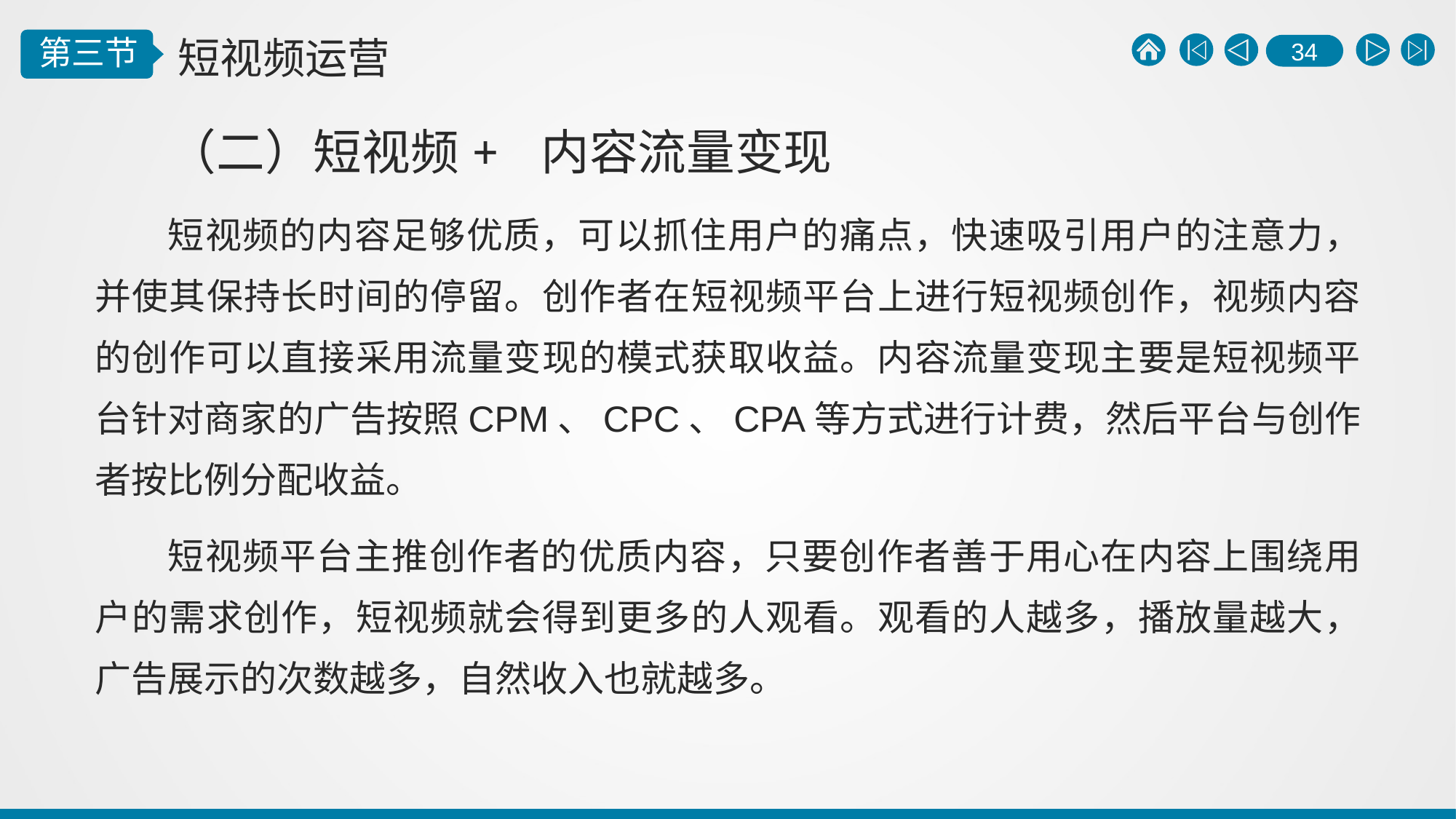

（二）短视频+ 内容流量变现
短视频的内容足够优质，可以抓住用户的痛点，快速吸引用户的注意力，并使其保持长时间的停留。创作者在短视频平台上进行短视频创作，视频内容的创作可以直接采用流量变现的模式获取收益。内容流量变现主要是短视频平台针对商家的广告按照CPM、CPC、CPA等方式进行计费，然后平台与创作者按比例分配收益。
短视频平台主推创作者的优质内容，只要创作者善于用心在内容上围绕用户的需求创作，短视频就会得到更多的人观看。观看的人越多，播放量越大，广告展示的次数越多，自然收入也就越多。